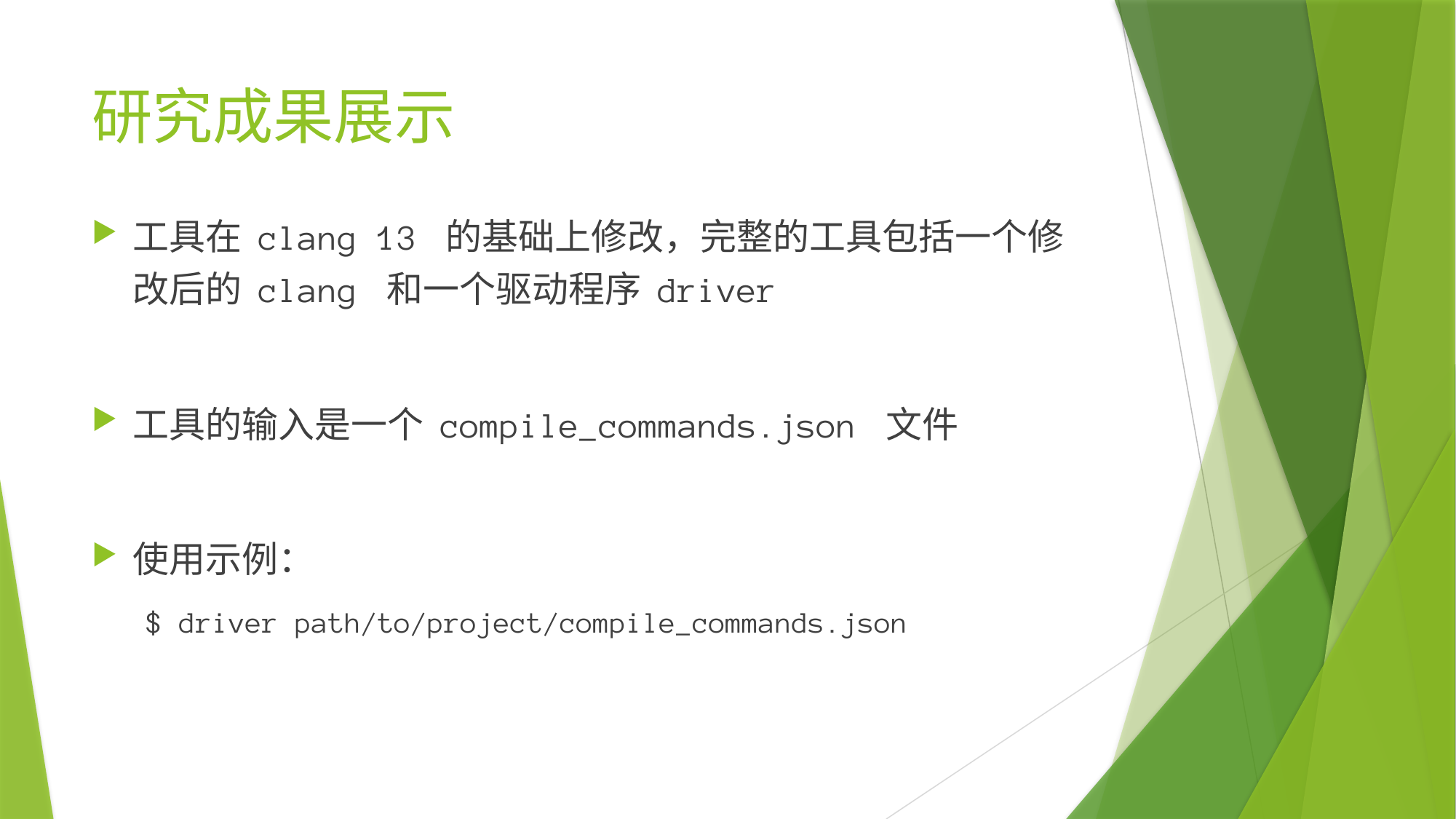

# 研究成果展示
工具在 clang 13 的基础上修改，完整的工具包括一个修改后的 clang 和一个驱动程序 driver

工具的输入是一个 compile_commands.json 文件

使用示例：
$ driver path/to/project/compile_commands.json